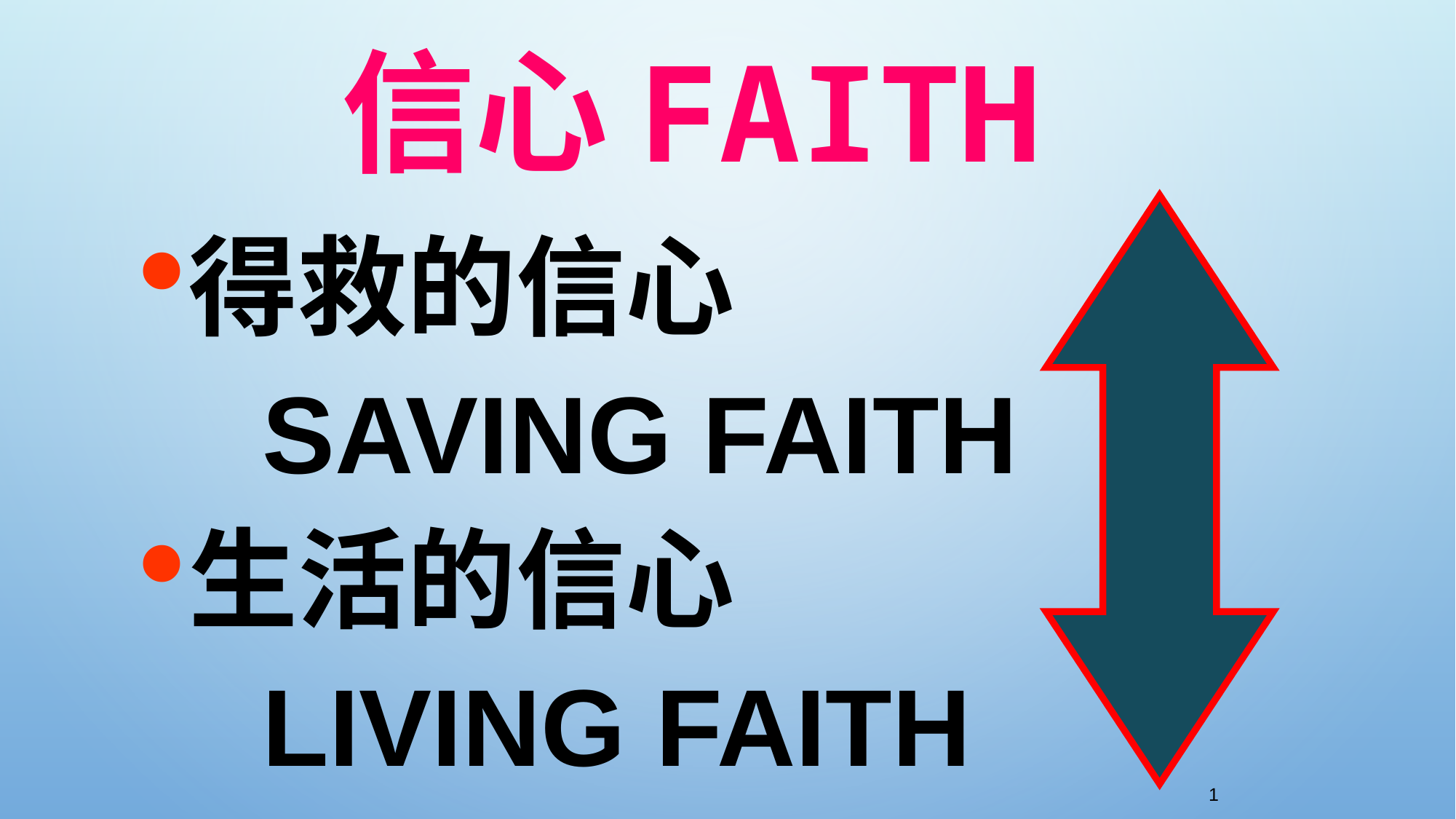

# 信心Faith

得救的信心
	   Saving Faith
生活的信心
	   Living Faith
1